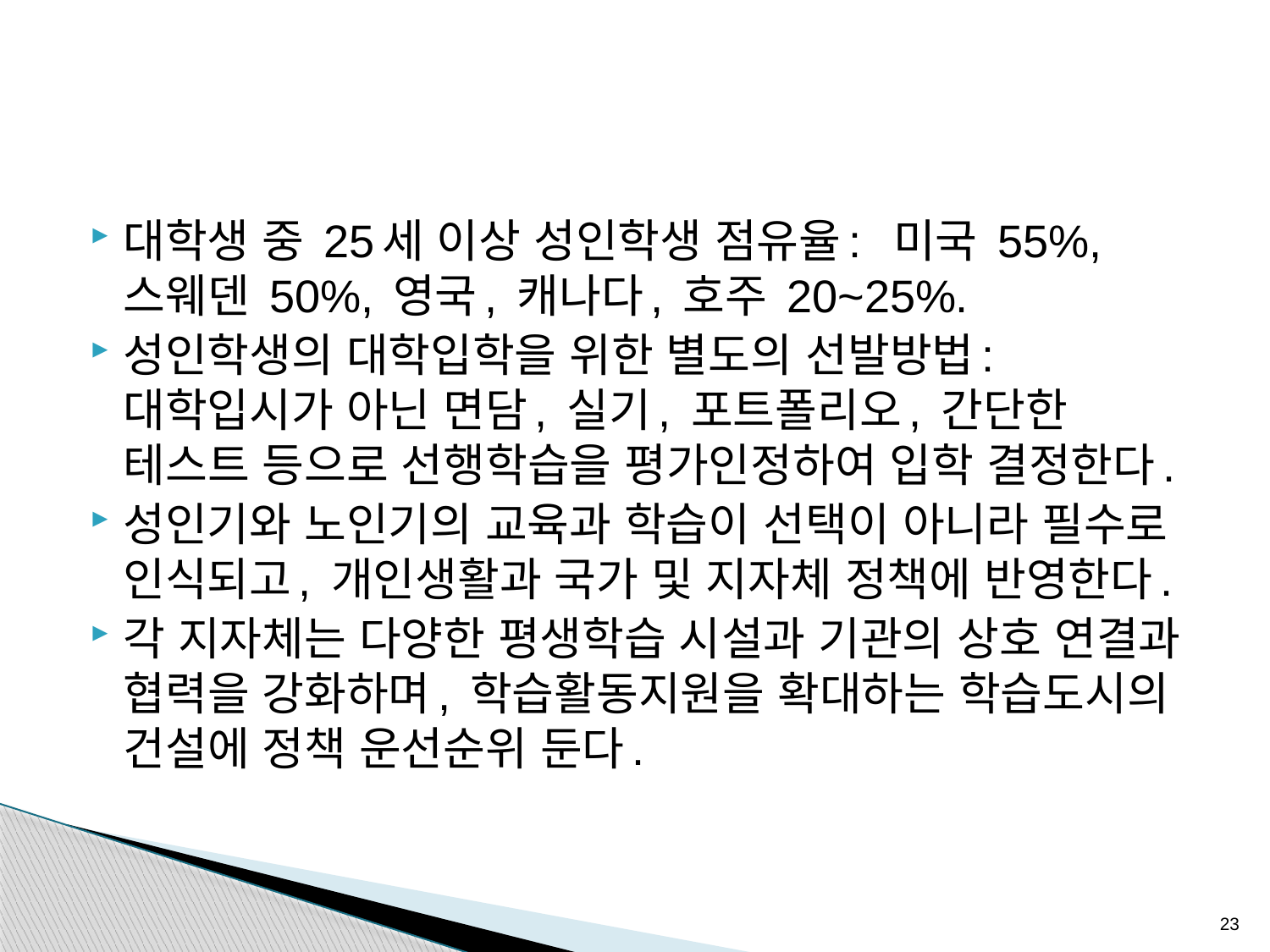

#
대학생 중 25세 이상 성인학생 점유율:  미국 55%, 스웨덴 50%, 영국, 캐나다, 호주 20~25%.
성인학생의 대학입학을 위한 별도의 선발방법: 대학입시가 아닌 면담, 실기, 포트폴리오, 간단한 테스트 등으로 선행학습을 평가인정하여 입학 결정한다.
성인기와 노인기의 교육과 학습이 선택이 아니라 필수로 인식되고, 개인생활과 국가 및 지자체 정책에 반영한다.
각 지자체는 다양한 평생학습 시설과 기관의 상호 연결과 협력을 강화하며, 학습활동지원을 확대하는 학습도시의 건설에 정책 운선순위 둔다.
23